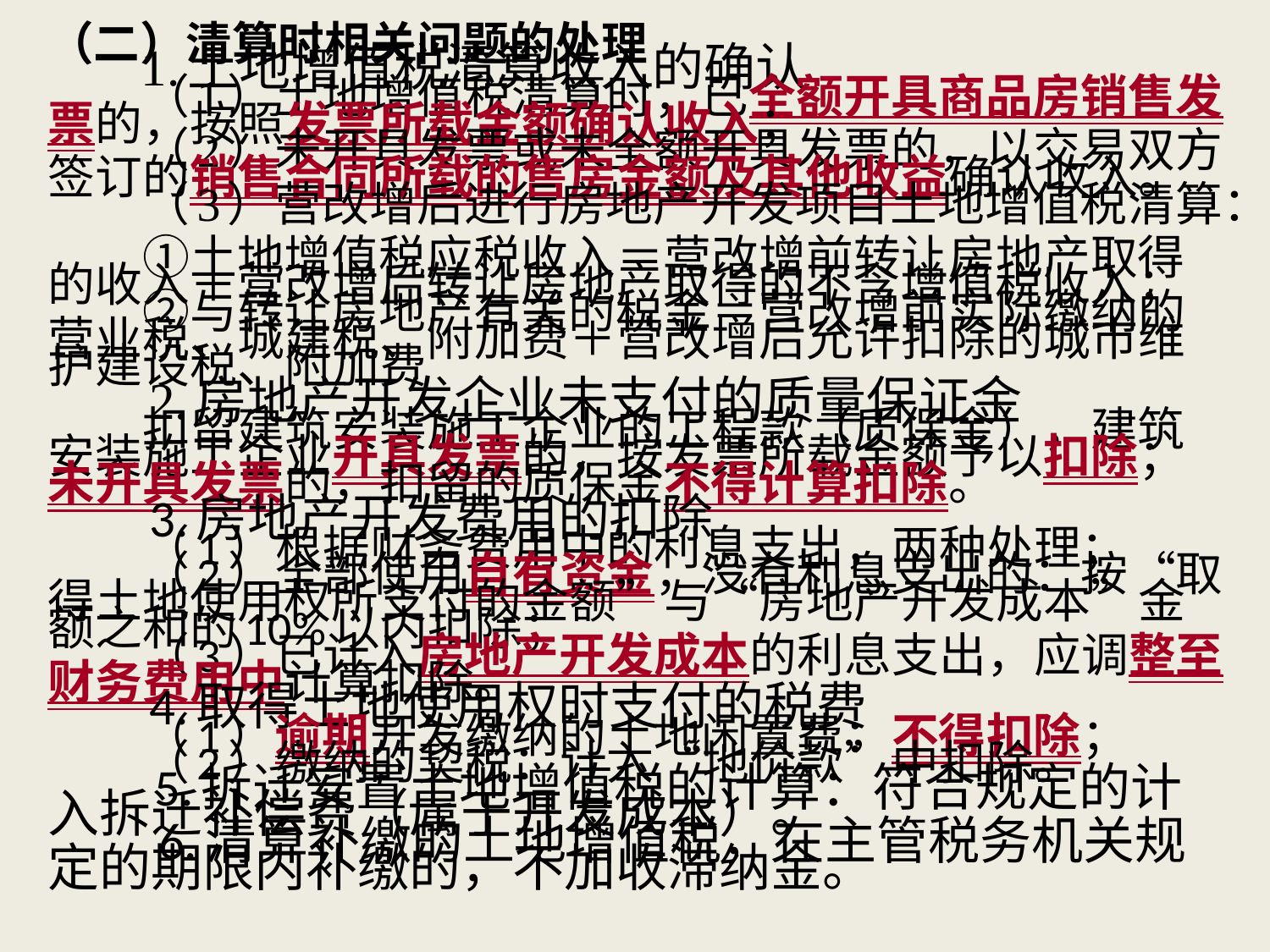

（二）清算时相关问题的处理
　　1.土地增值税清算收入的确认
　　（1）土地增值税清算时，已全额开具商品房销售发票的，按照发票所载金额确认收入；
　　（2）未开具发票或未全额开具发票的，以交易双方签订的销售合同所载的售房金额及其他收益确认收入。
　　（3）营改增后进行房地产开发项目土地增值税清算：
　　①土地增值税应税收入＝营改增前转让房地产取得的收入＋营改增后转让房地产取得的不含增值税收入；
　　②与转让房地产有关的税金＝营改增前实际缴纳的营业税、城建税、附加费＋营改增后允许扣除的城市维护建设税、附加费
　　2.房地产开发企业未支付的质量保证金
　　扣留建筑安装施工企业的工程款（质保金），建筑安装施工企业开具发票的，按发票所载金额予以扣除；未开具发票的，扣留的质保金不得计算扣除。
　　3.房地产开发费用的扣除
　　（1）根据财务费用中的利息支出，两种处理；
　　（2）全部使用自有资金，没有利息支出的：按“取得土地使用权所支付的金额”与“房地产开发成本”金额之和的10%以内扣除；
　　（3）已计入房地产开发成本的利息支出，应调整至财务费用中计算扣除。
　　4.取得土地使用权时支付的税费
　　（1）逾期开发缴纳的土地闲置费：不得扣除；
　　（2）缴纳的契税：计入“地价款”中扣除。
　　5.拆迁安置土地增值税的计算：符合规定的计入拆迁补偿费（属于开发成本）。
　　6.清算补缴的土地增值税，在主管税务机关规定的期限内补缴的，不加收滞纳金。